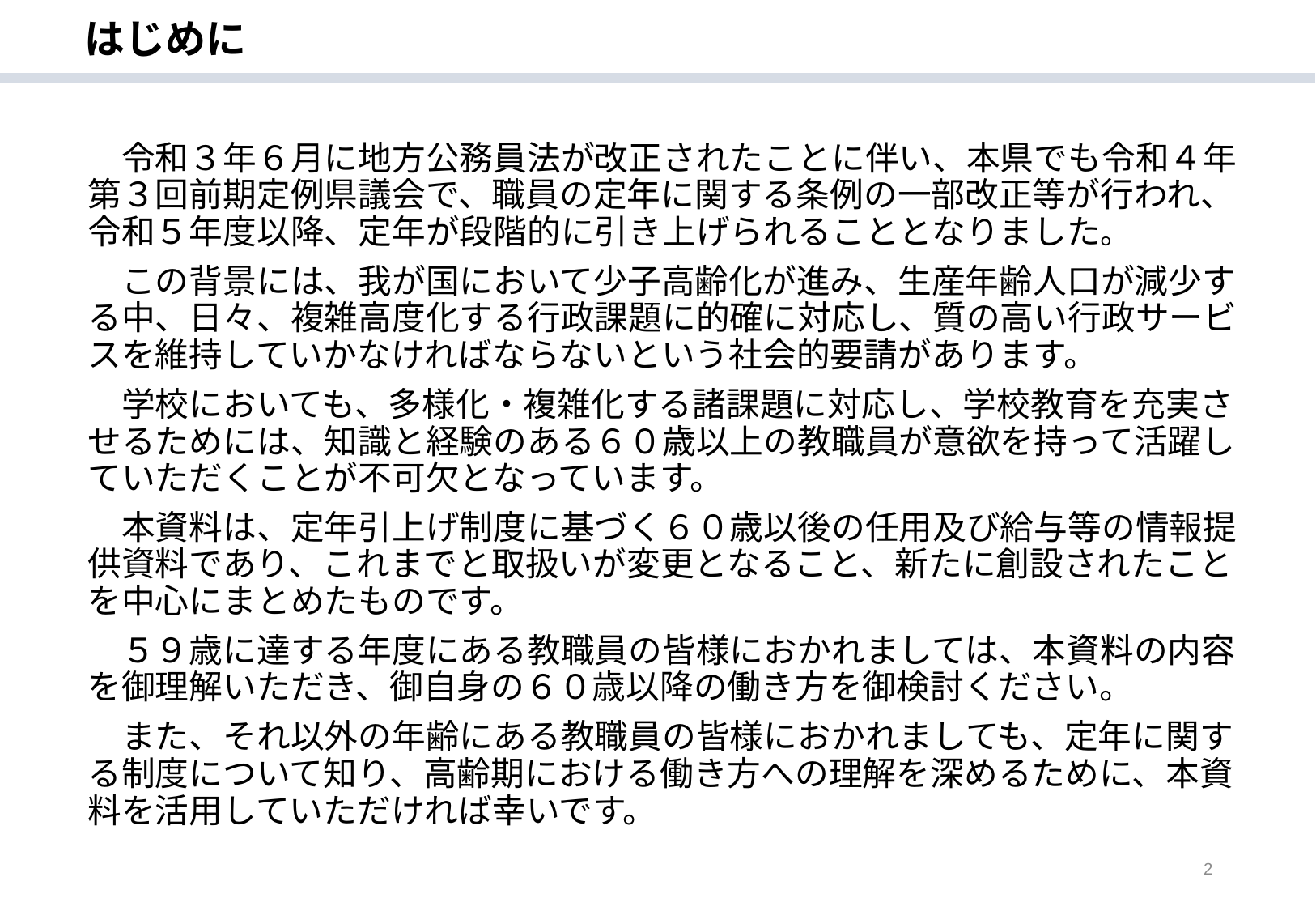

はじめに
　令和３年６月に地方公務員法が改正されたことに伴い、本県でも令和４年第３回前期定例県議会で、職員の定年に関する条例の一部改正等が行われ、令和５年度以降、定年が段階的に引き上げられることとなりました。

　この背景には、我が国において少子高齢化が進み、生産年齢人口が減少する中、日々、複雑高度化する行政課題に的確に対応し、質の高い行政サービスを維持していかなければならないという社会的要請があります。

　学校においても、多様化・複雑化する諸課題に対応し、学校教育を充実させるためには、知識と経験のある６０歳以上の教職員が意欲を持って活躍していただくことが不可欠となっています。

　本資料は、定年引上げ制度に基づく６０歳以後の任用及び給与等の情報提供資料であり、これまでと取扱いが変更となること、新たに創設されたことを中心にまとめたものです。

　５９歳に達する年度にある教職員の皆様におかれましては、本資料の内容を御理解いただき、御自身の６０歳以降の働き方を御検討ください。

　また、それ以外の年齢にある教職員の皆様におかれましても、定年に関する制度について知り、高齢期における働き方への理解を深めるために、本資料を活用していただければ幸いです。
2